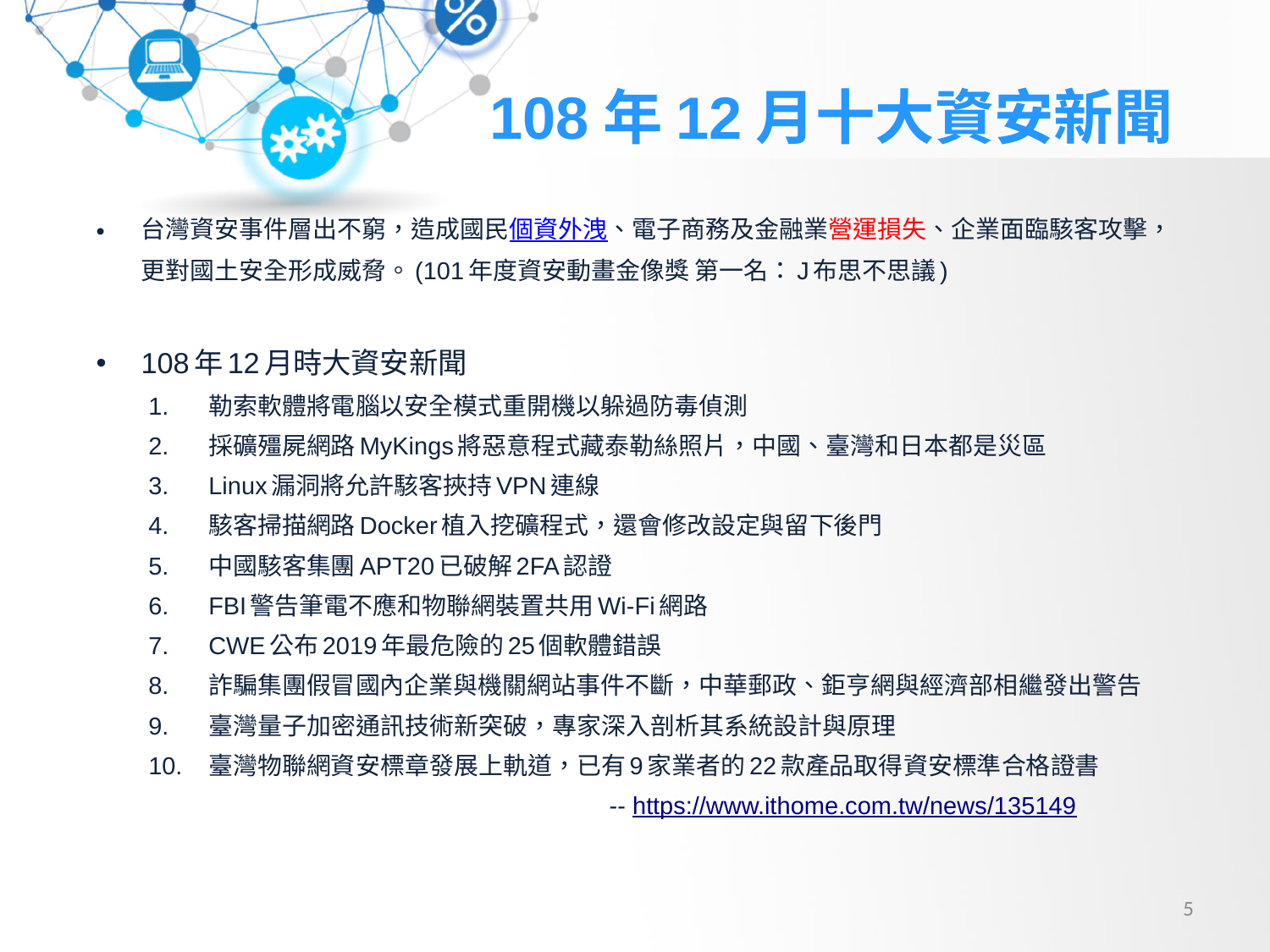

# 108年12月十大資安新聞
台灣資安事件層出不窮，造成國民個資外洩、電子商務及金融業營運損失、企業面臨駭客攻擊，更對國土安全形成威脅。(101年度資安動畫金像獎 第一名：J布思不思議)

108年12月時大資安新聞
勒索軟體將電腦以安全模式重開機以躲過防毒偵測
採礦殭屍網路MyKings將惡意程式藏泰勒絲照片，中國、臺灣和日本都是災區
Linux漏洞將允許駭客挾持VPN連線
駭客掃描網路Docker植入挖礦程式，還會修改設定與留下後門
中國駭客集團APT20已破解2FA認證
FBI警告筆電不應和物聯網裝置共用Wi-Fi網路
CWE公布2019年最危險的25個軟體錯誤
詐騙集團假冒國內企業與機關網站事件不斷，中華郵政、鉅亨網與經濟部相繼發出警告
臺灣量子加密通訊技術新突破，專家深入剖析其系統設計與原理
臺灣物聯網資安標章發展上軌道，已有9家業者的22款產品取得資安標準合格證書
                                                                    -- https://www.ithome.com.tw/news/135149
5